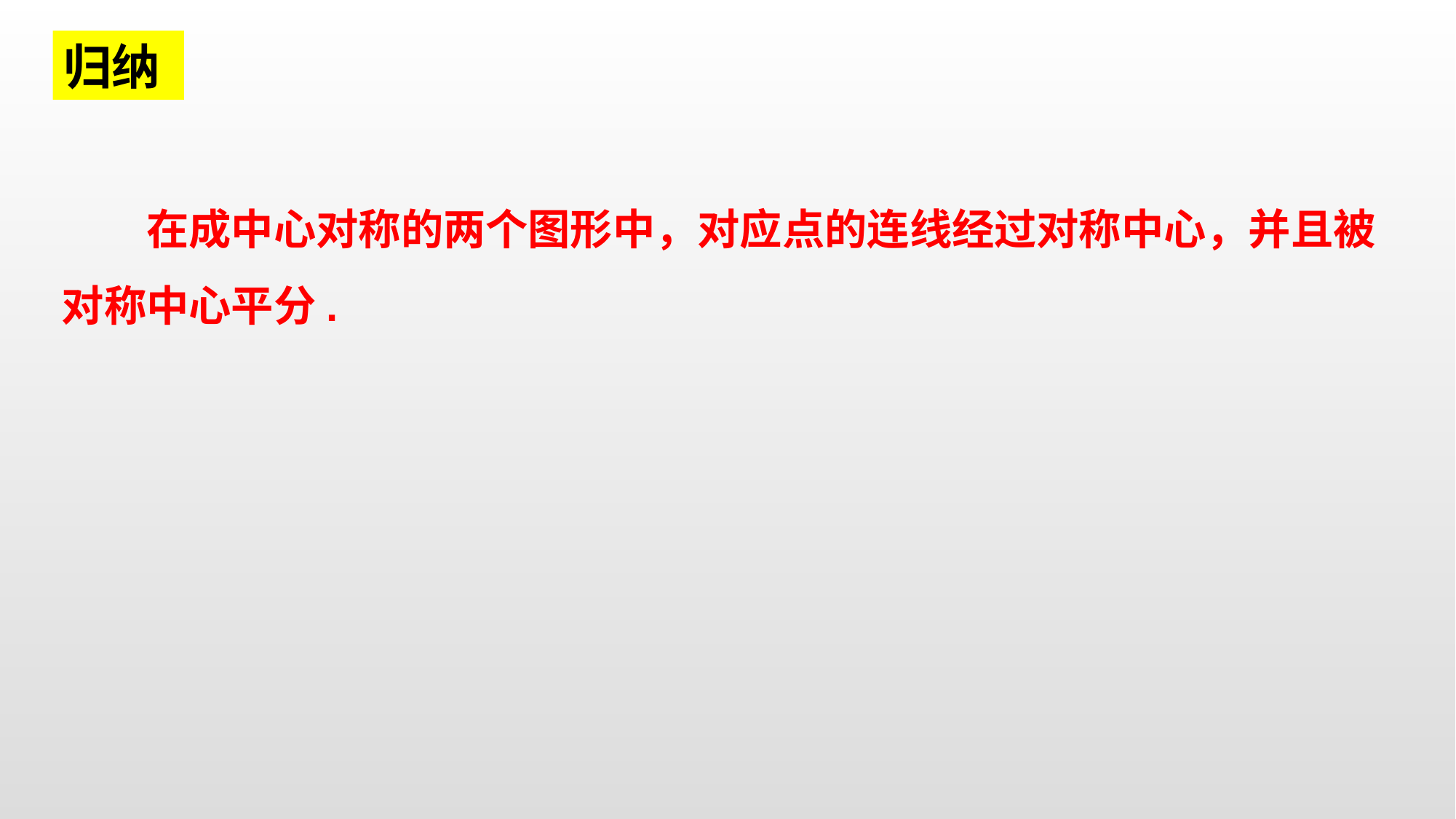

归纳
　　在成中心对称的两个图形中，对应点的连线经过对称中心，并且被对称中心平分.